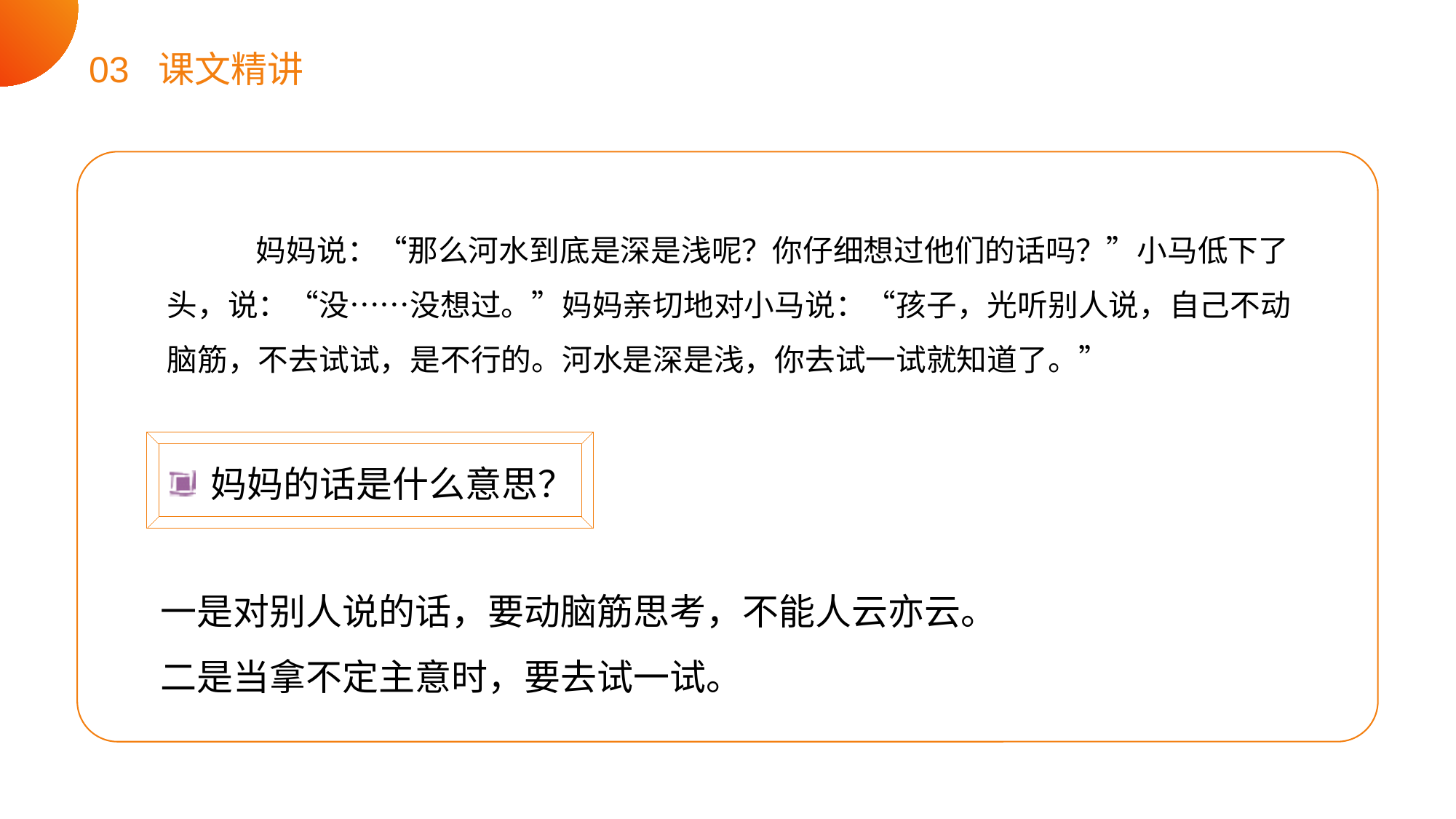

03  课文精讲
 妈妈说：“那么河水到底是深是浅呢？你仔细想过他们的话吗？”小马低下了头，说：“没……没想过。”妈妈亲切地对小马说：“孩子，光听别人说，自己不动脑筋，不去试试，是不行的。河水是深是浅，你去试一试就知道了。”
妈妈的话是什么意思？
一是对别人说的话，要动脑筋思考，不能人云亦云。
二是当拿不定主意时，要去试一试。